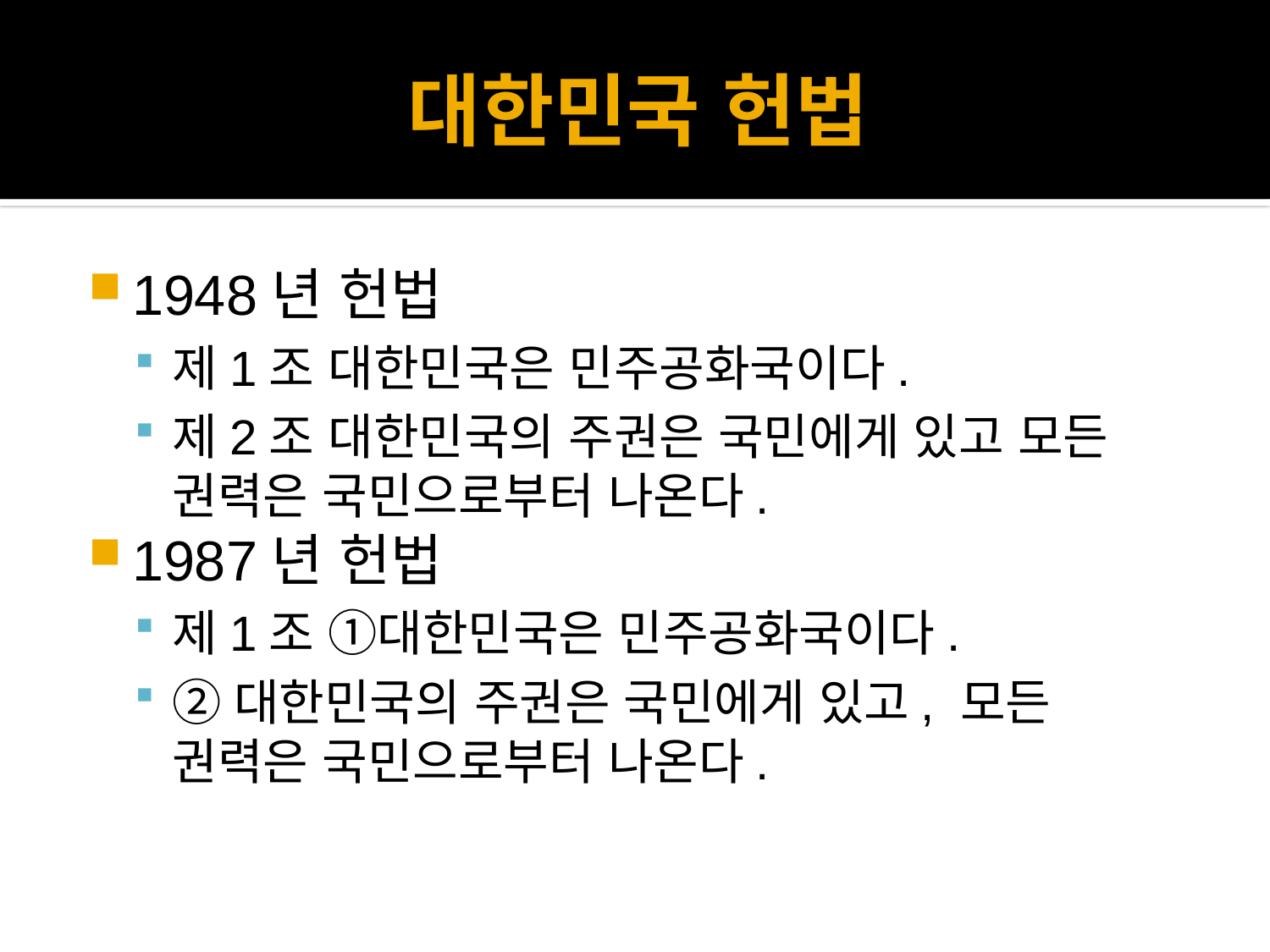

# 대한민국 헌법
1948년 헌법
제1조 대한민국은 민주공화국이다.
제2조 대한민국의 주권은 국민에게 있고 모든 권력은 국민으로부터 나온다.
1987년 헌법
제1조 ①대한민국은 민주공화국이다.
②대한민국의 주권은 국민에게 있고, 모든 권력은 국민으로부터 나온다.